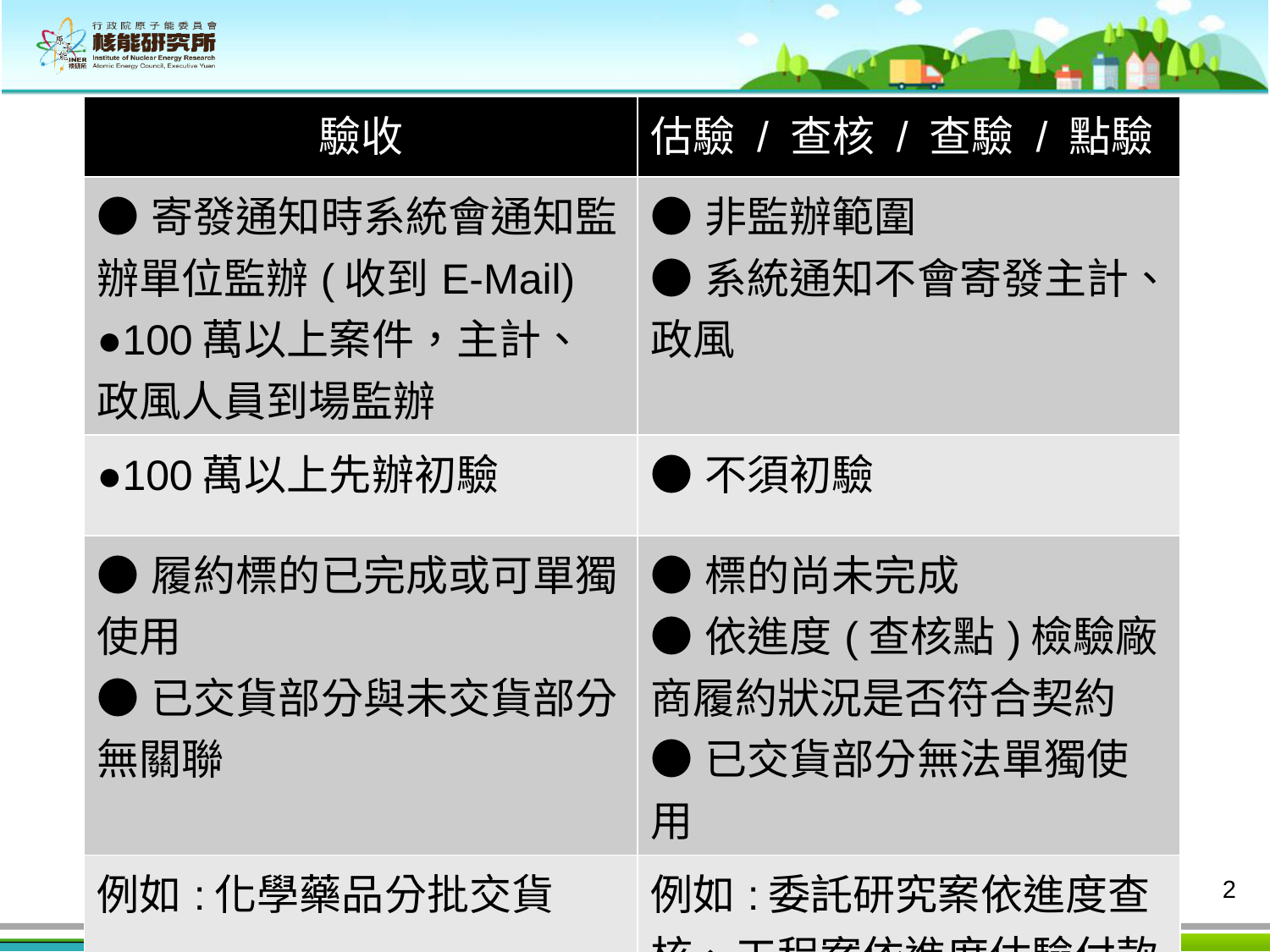

| 驗收 | 估驗 / 查核 / 查驗 / 點驗 |
| --- | --- |
| ●寄發通知時系統會通知監辦單位監辦(收到E-Mail) ●100萬以上案件，主計、政風人員到場監辦 | ●非監辦範圍 ●系統通知不會寄發主計、政風 |
| ●100萬以上先辦初驗 | ●不須初驗 |
| ●履約標的已完成或可單獨使用 ●已交貨部分與未交貨部分無關聯 | ●標的尚未完成 ●依進度(查核點)檢驗廠商履約狀況是否符合契約 ●已交貨部分無法單獨使用 |
| 例如:化學藥品分批交貨 | 例如:委託研究案依進度查核、工程案依進度估驗付款 |
2